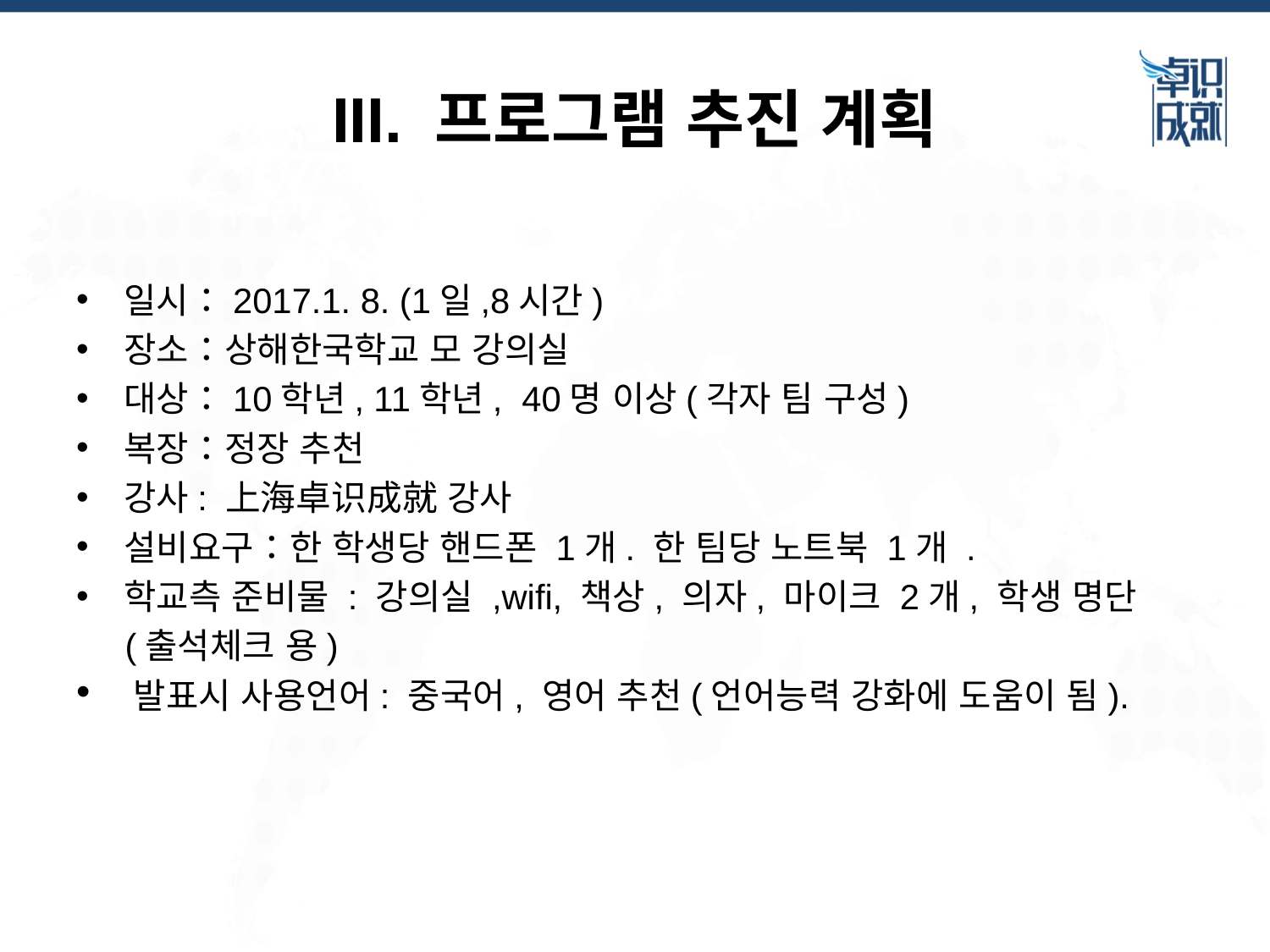

# III. 프로그램 추진 계획

일시：2017.1. 8. (1일,8시간)
장소：상해한국학교 모 강의실
대상：10학년, 11학년,  40명 이상(각자 팀 구성)
복장：정장 추천
강사: 上海卓识成就 강사
설비요구：한 학생당 핸드폰 1개. 한 팀당 노트북 1개 .
학교측 준비물 : 강의실 ,wifi, 책상, 의자, 마이크 2개, 학생 명단
     (출석체크 용)
 발표시 사용언어: 중국어, 영어 추천(언어능력 강화에 도움이 됨).